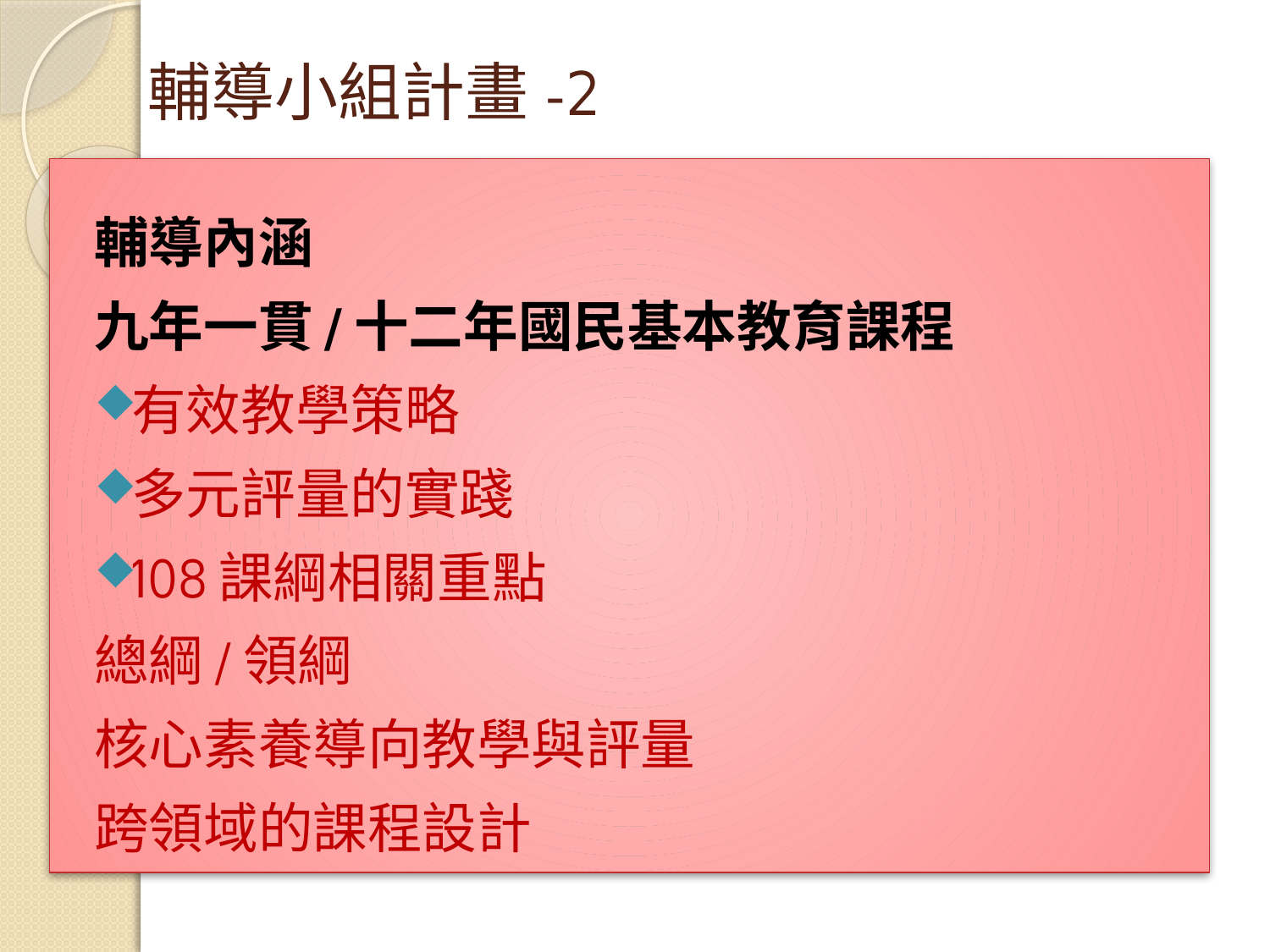

# 輔導小組計畫-2

輔導內涵
九年一貫/十二年國民基本教育課程
有效教學策略
多元評量的實踐
108課綱相關重點
總綱/領綱
核心素養導向教學與評量
跨領域的課程設計